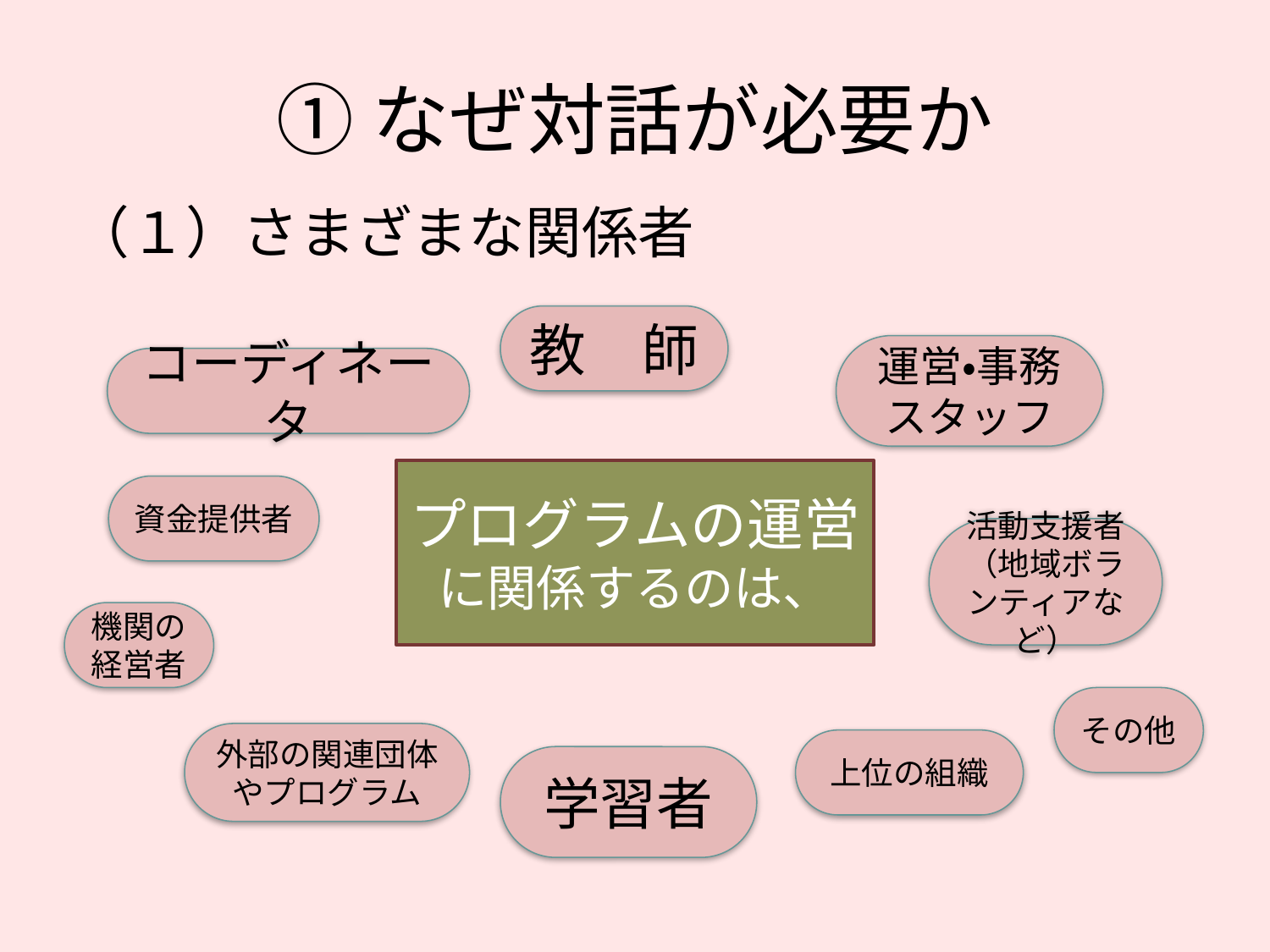

# ①なぜ対話が必要か
（１）さまざまな関係者
教　師
運営・事務
スタッフ
コーディネータ
プログラムの運営に関係するのは、
資金提供者
活動支援者（地域ボランティアなど）
機関の経営者
その他
外部の関連団体やプログラム
上位の組織
学習者